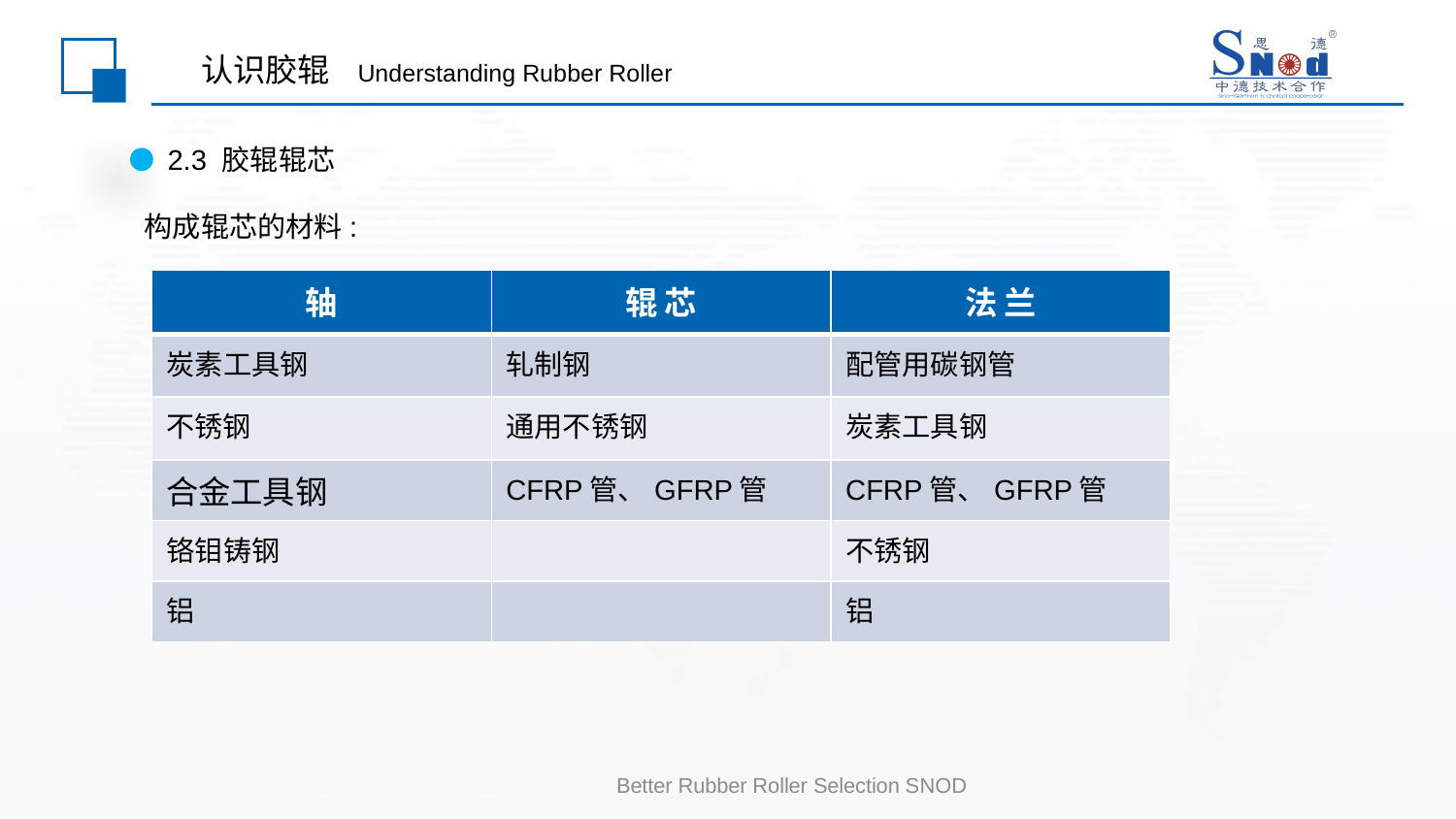

# 认识胶辊   Understanding Rubber Roller
2.3 胶辊辊芯

构成辊芯的材料:

| 轴 | 辊 芯 | 法 兰 |
| --- | --- | --- |
| 炭素工具钢 | 轧制钢 | 配管用碳钢管 |
| 不锈钢 | 通用不锈钢 | 炭素工具钢 |
| 合金工具钢 | CFRP管、GFRP管 | CFRP管、GFRP管 |
| 铬钼铸钢 |  | 不锈钢 |
| 铝 |  | 铝 |

31
Better Rubber Roller Selection SNOD